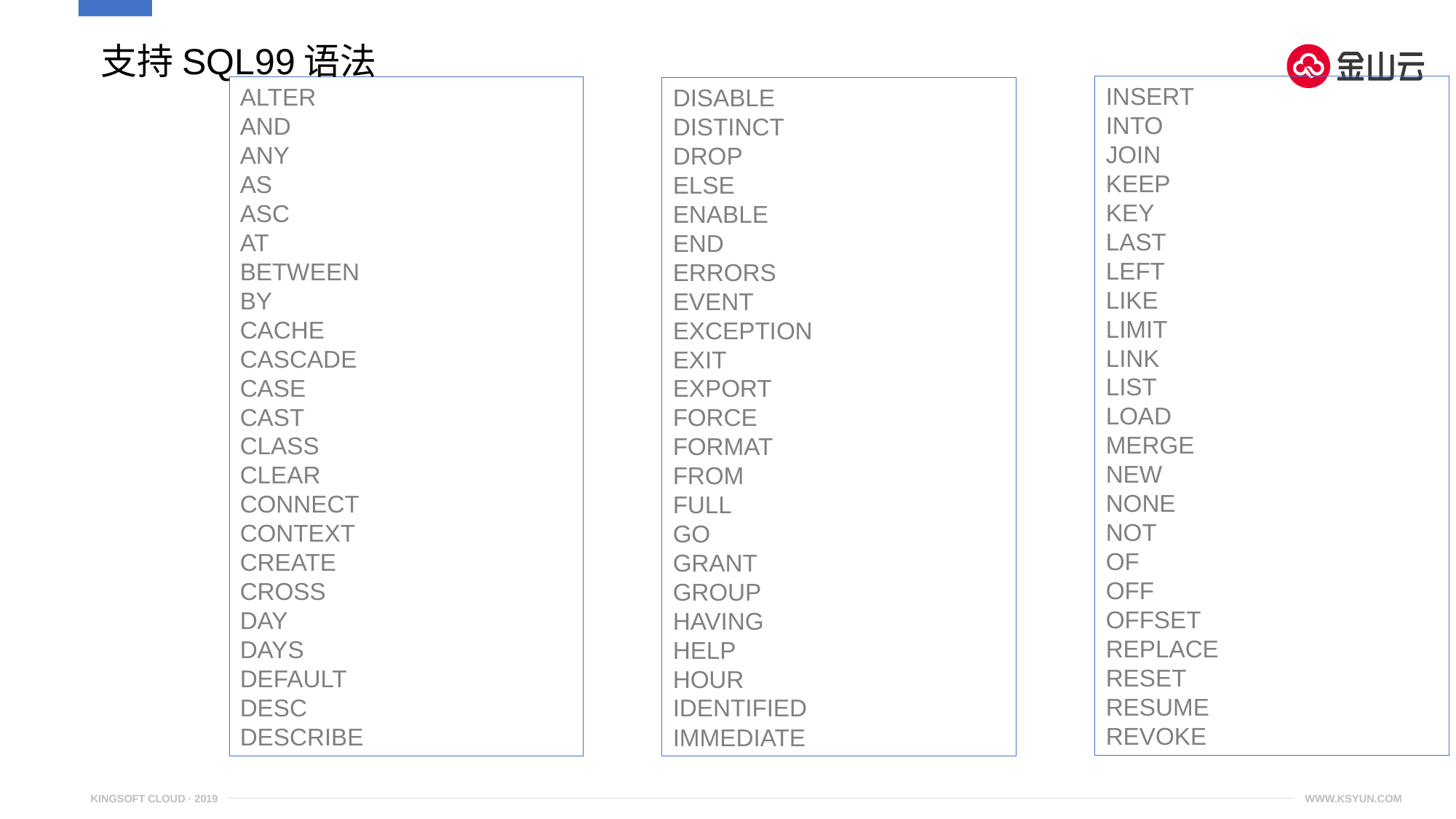

支持SQL99语法
INSERT
INTO
JOIN
KEEP
KEY
LAST
LEFT
LIKE
LIMIT
LINK
LIST
LOAD
MERGE
NEW
NONE
NOT
OF
OFF
OFFSET
REPLACE
RESET
RESUME
REVOKE
ALTER
AND
ANY
AS
ASC
AT
BETWEEN
BY
CACHE
CASCADE
CASE
CAST
CLASS
CLEAR
CONNECT
CONTEXT
CREATE
CROSS
DAY
DAYS
DEFAULT
DESC
DESCRIBE
DISABLE
DISTINCT
DROP
ELSE
ENABLE
END
ERRORS
EVENT
EXCEPTION
EXIT
EXPORT
FORCE
FORMAT
FROM
FULL
GO
GRANT
GROUP
HAVING
HELP
HOUR
IDENTIFIED
IMMEDIATE